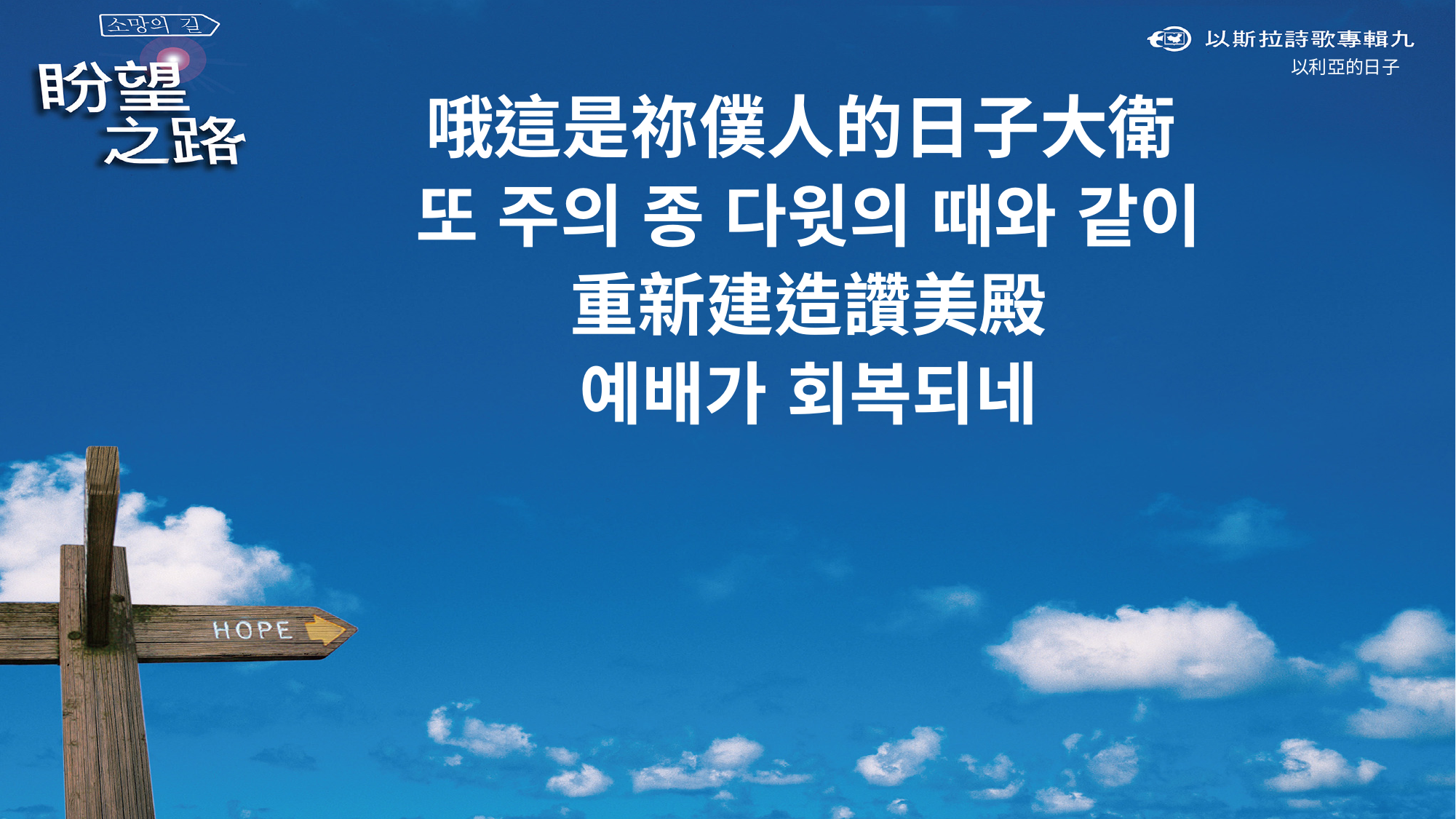

以利亞的日子
哦這是祢僕人的日子大衛
또 주의 종 다윗의 때와 같이
重新建造讚美殿
예배가 회복되네